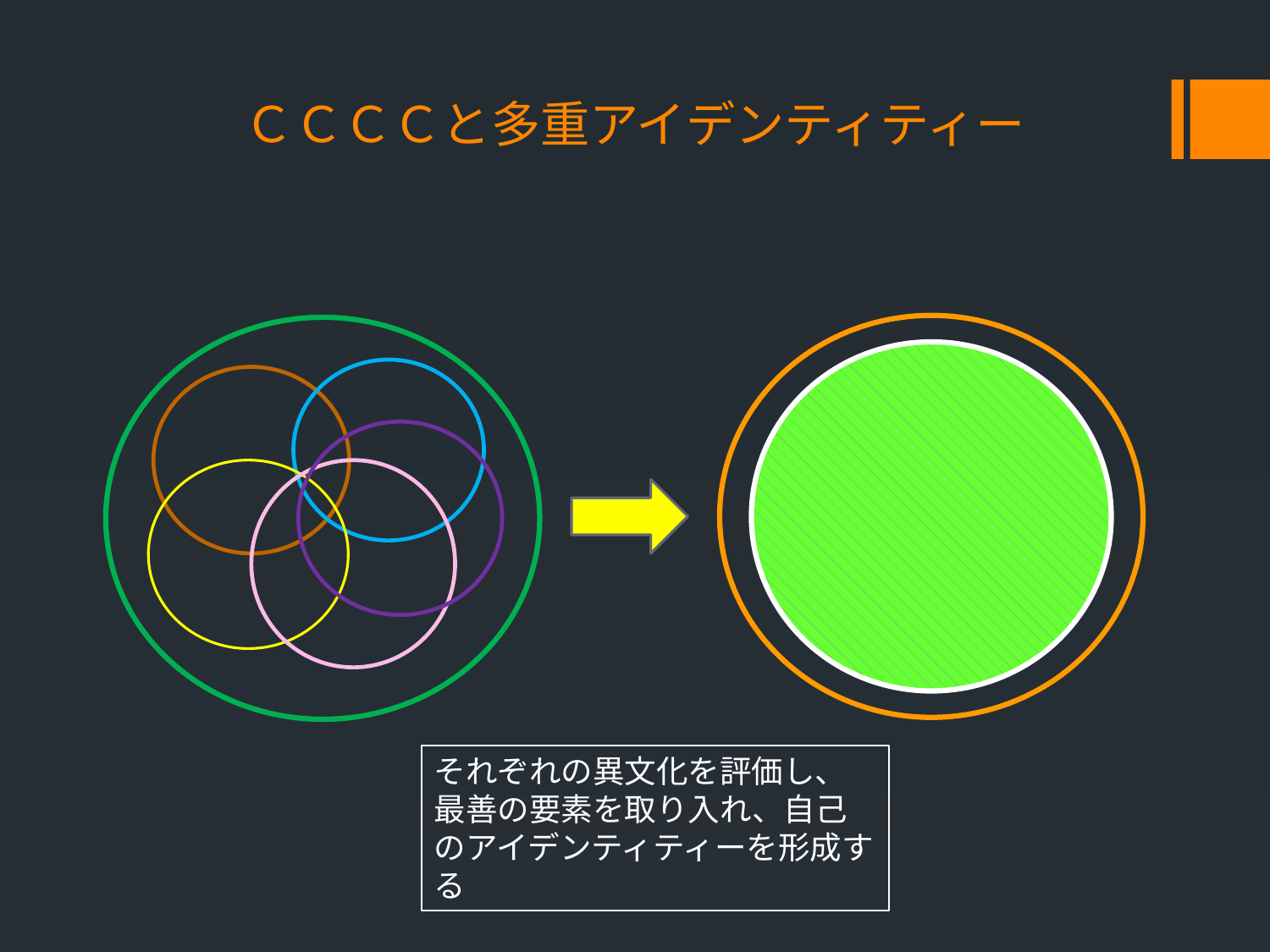

# ＣＣＣＣと多重アイデンティティー

それぞれの異文化を評価し、最善の要素を取り入れ、自己のアイデンティティーを形成する